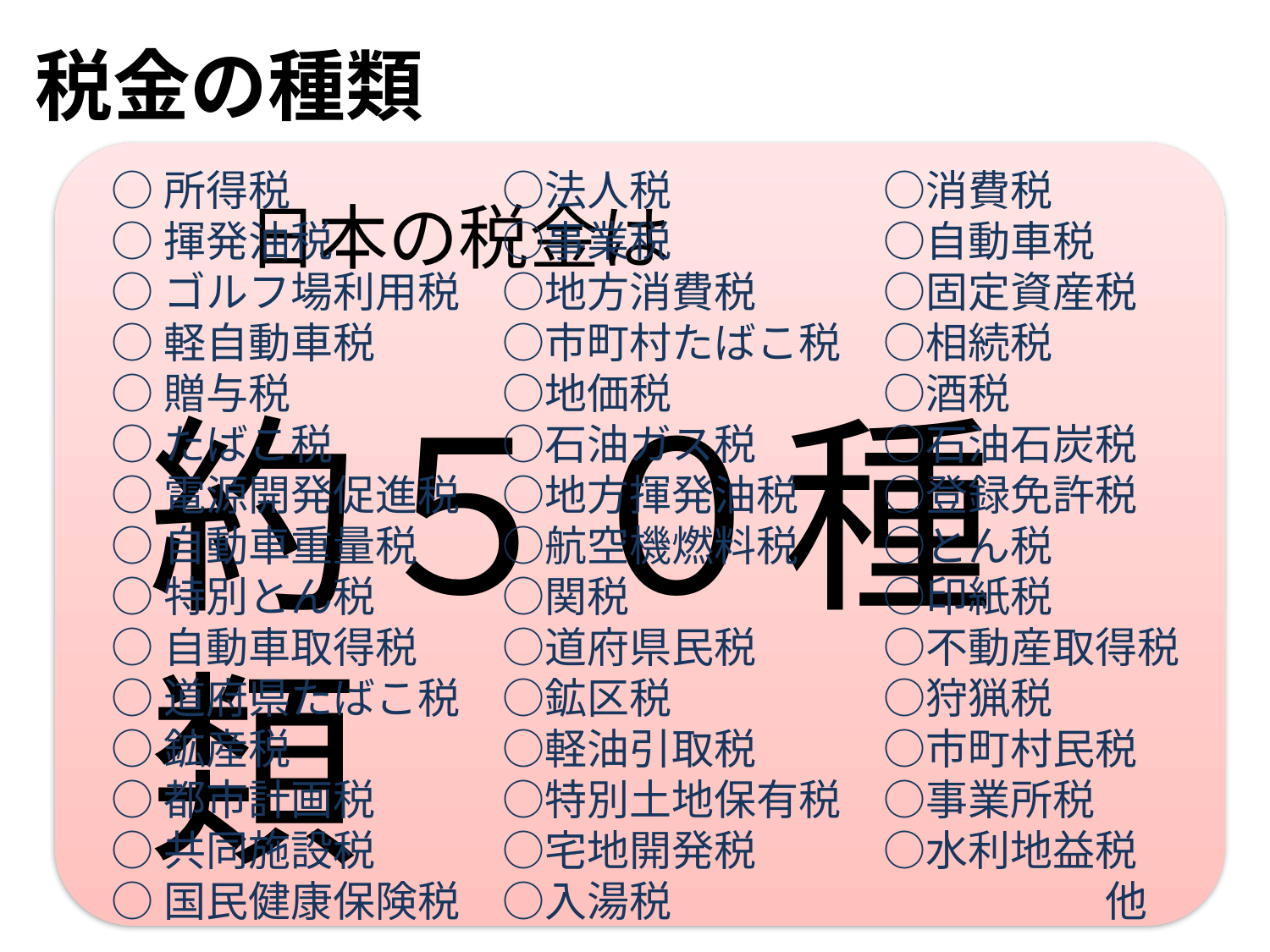

税金の種類
○所得税　　　　　○法人税　　　　　○消費税
○揮発油税　　　　○事業税　　　　　○自動車税
○ゴルフ場利用税　○地方消費税　　　○固定資産税
○軽自動車税　　　○市町村たばこ税　○相続税
○贈与税　　　　　○地価税　　　　　○酒税
○たばこ税　　　　○石油ガス税　　　○石油石炭税
○電源開発促進税　○地方揮発油税　　○登録免許税
○自動車重量税　　○航空機燃料税　　○とん税
○特別とん税　　　○関税　　　　　　○印紙税
○自動車取得税　　○道府県民税　　　○不動産取得税
○道府県たばこ税　○鉱区税　　　　　○狩猟税
○鉱産税　　　　　○軽油引取税　　　○市町村民税
○都市計画税　　　○特別土地保有税　○事業所税
○共同施設税　　　○宅地開発税　　　○水利地益税
○国民健康保険税　○入湯税　　　　　　　　　 　他

日本の税金は
約５０種類